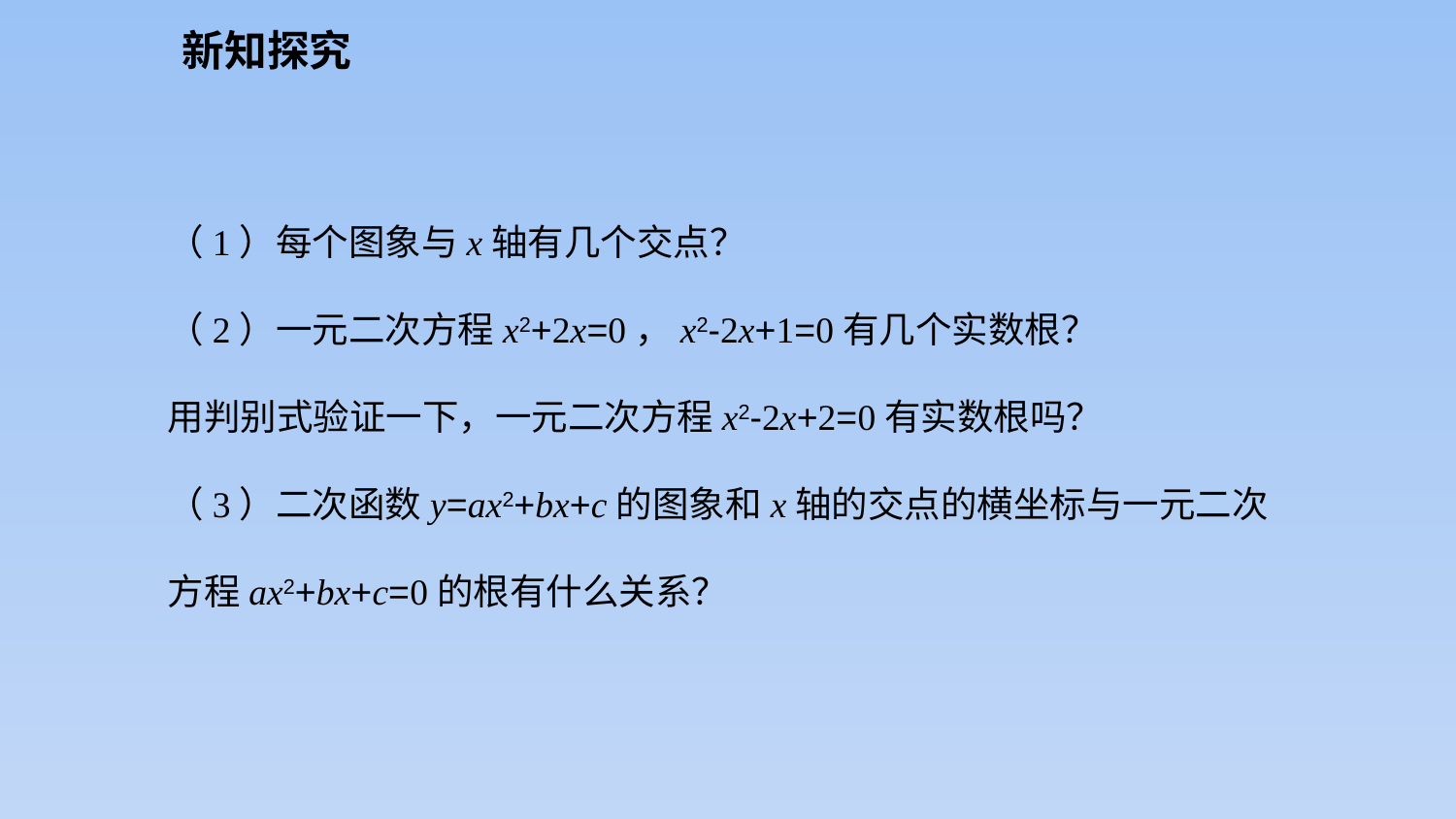

新知探究
（1）每个图象与x轴有几个交点？
（2）一元二次方程x2+2x=0，x2-2x+1=0有几个实数根？
用判别式验证一下，一元二次方程x2-2x+2=0有实数根吗？
（3）二次函数y=ax2+bx+c的图象和x轴的交点的横坐标与一元二次方程ax2+bx+c=0的根有什么关系？